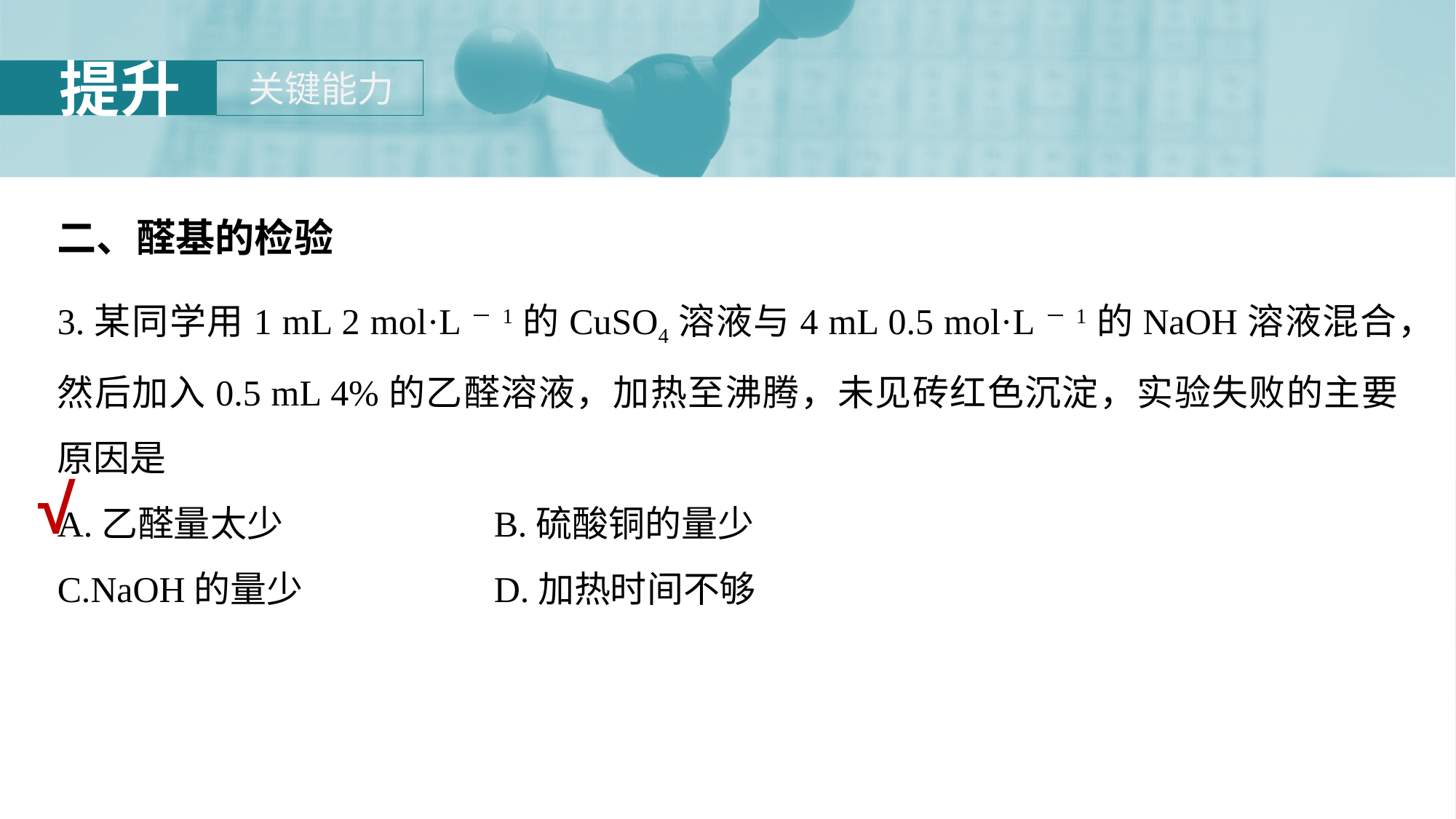

二、醛基的检验
3.某同学用1 mL 2 mol·L－1的CuSO4溶液与4 mL 0.5 mol·L－1的NaOH溶液混合，然后加入0.5 mL 4%的乙醛溶液，加热至沸腾，未见砖红色沉淀，实验失败的主要原因是
A.乙醛量太少  		B.硫酸铜的量少
C.NaOH的量少  		D.加热时间不够
√